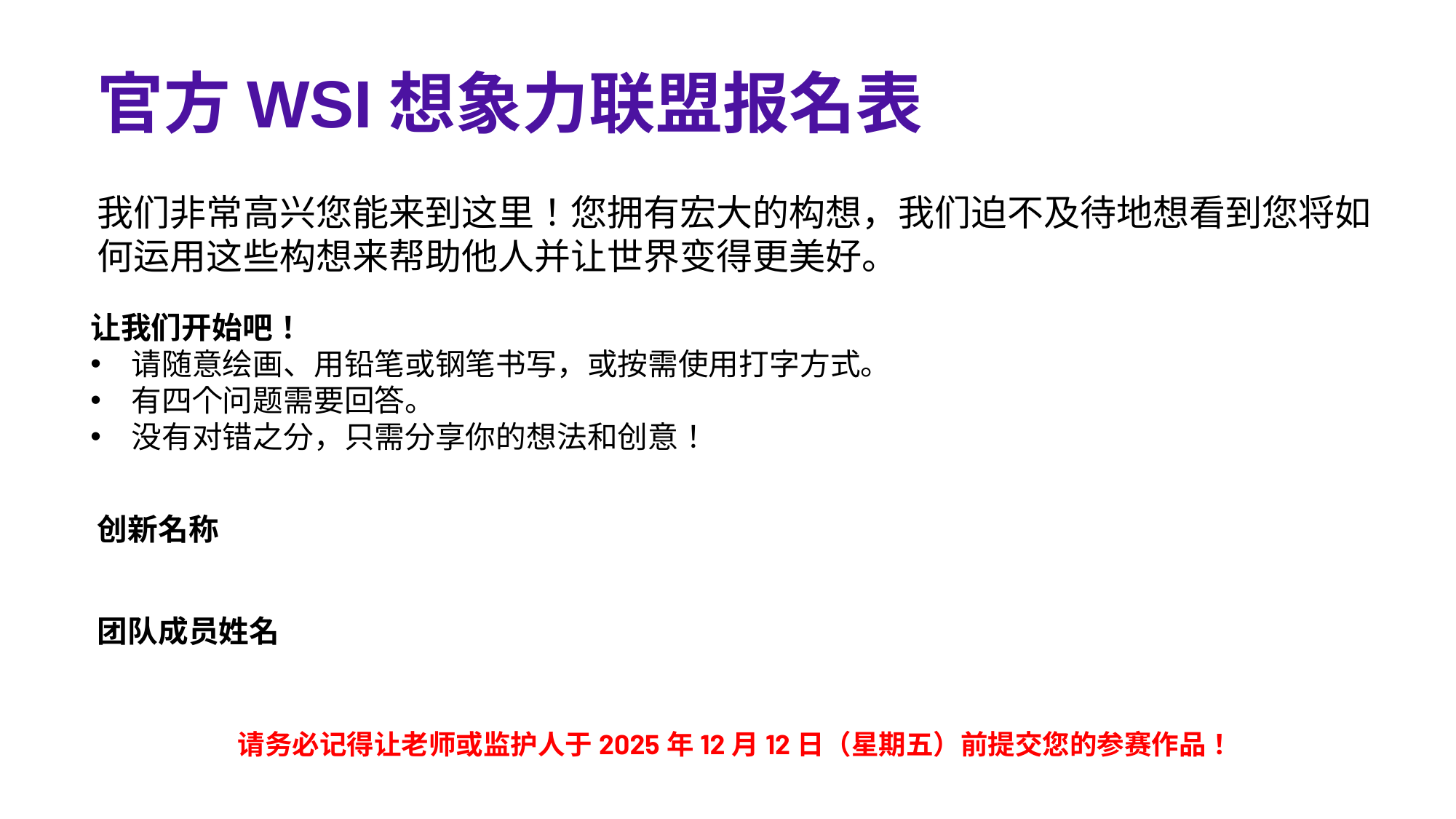

# 官方WSI想象力联盟报名表
我们非常高兴您能来到这里！您拥有宏大的构想，我们迫不及待地想看到您将如何运用这些构想来帮助他人并让世界变得更美好。
让我们开始吧！
请随意绘画、用铅笔或钢笔书写，或按需使用打字方式。
有四个问题需要回答。
没有对错之分，只需分享你的想法和创意！
创新名称

团队成员姓名

请务必记得让老师或监护人于2025年12月12日（星期五）前提交您的参赛作品！